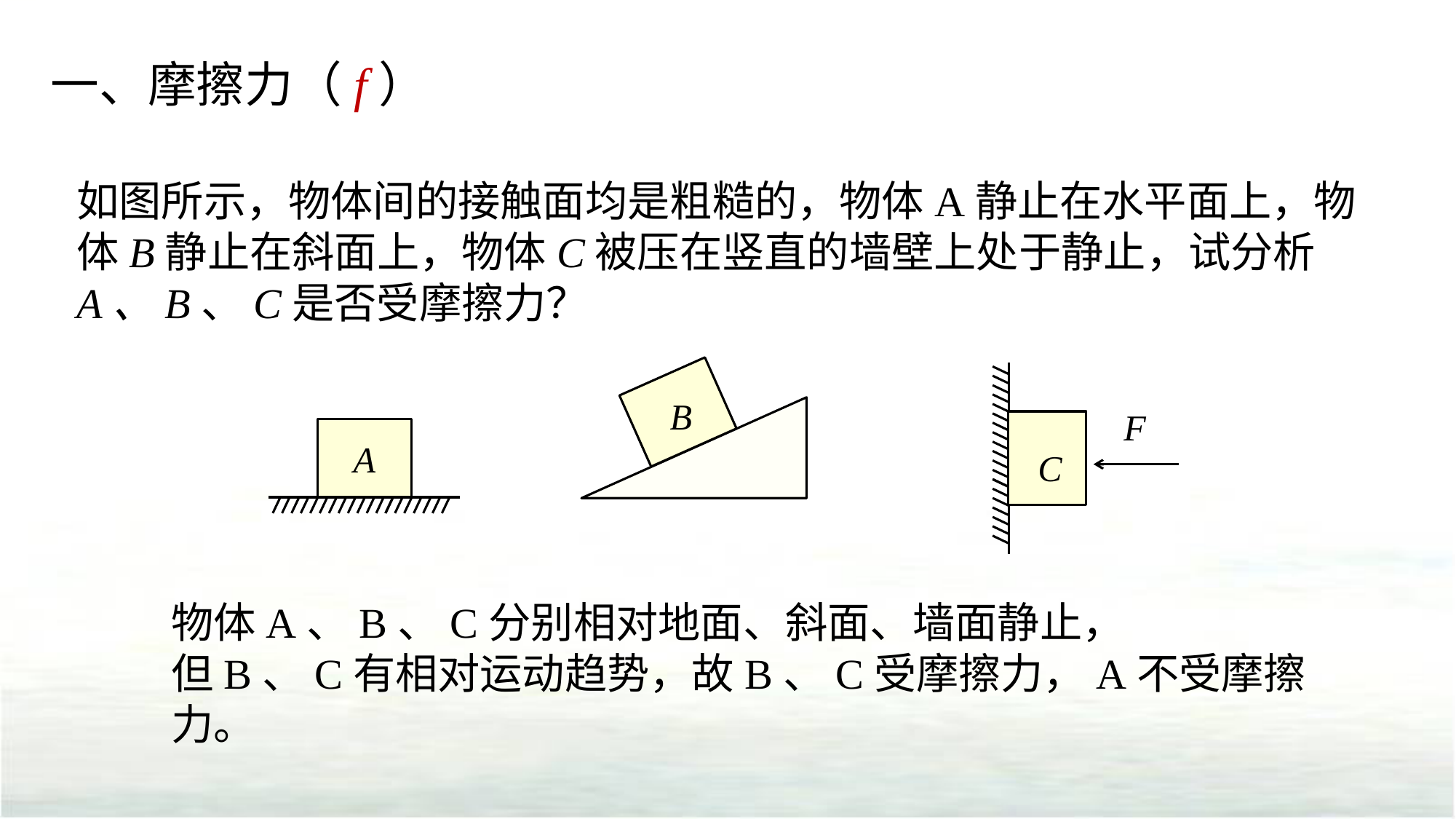

一、摩擦力（f）
如图所示，物体间的接触面均是粗糙的，物体A静止在水平面上，物体B静止在斜面上，物体C被压在竖直的墙壁上处于静止，试分析A、B、C是否受摩擦力？
F

C
B

B
A
物体A、B、C分别相对地面、斜面、墙面静止，
但B、C有相对运动趋势，故B、C受摩擦力，A不受摩擦力。